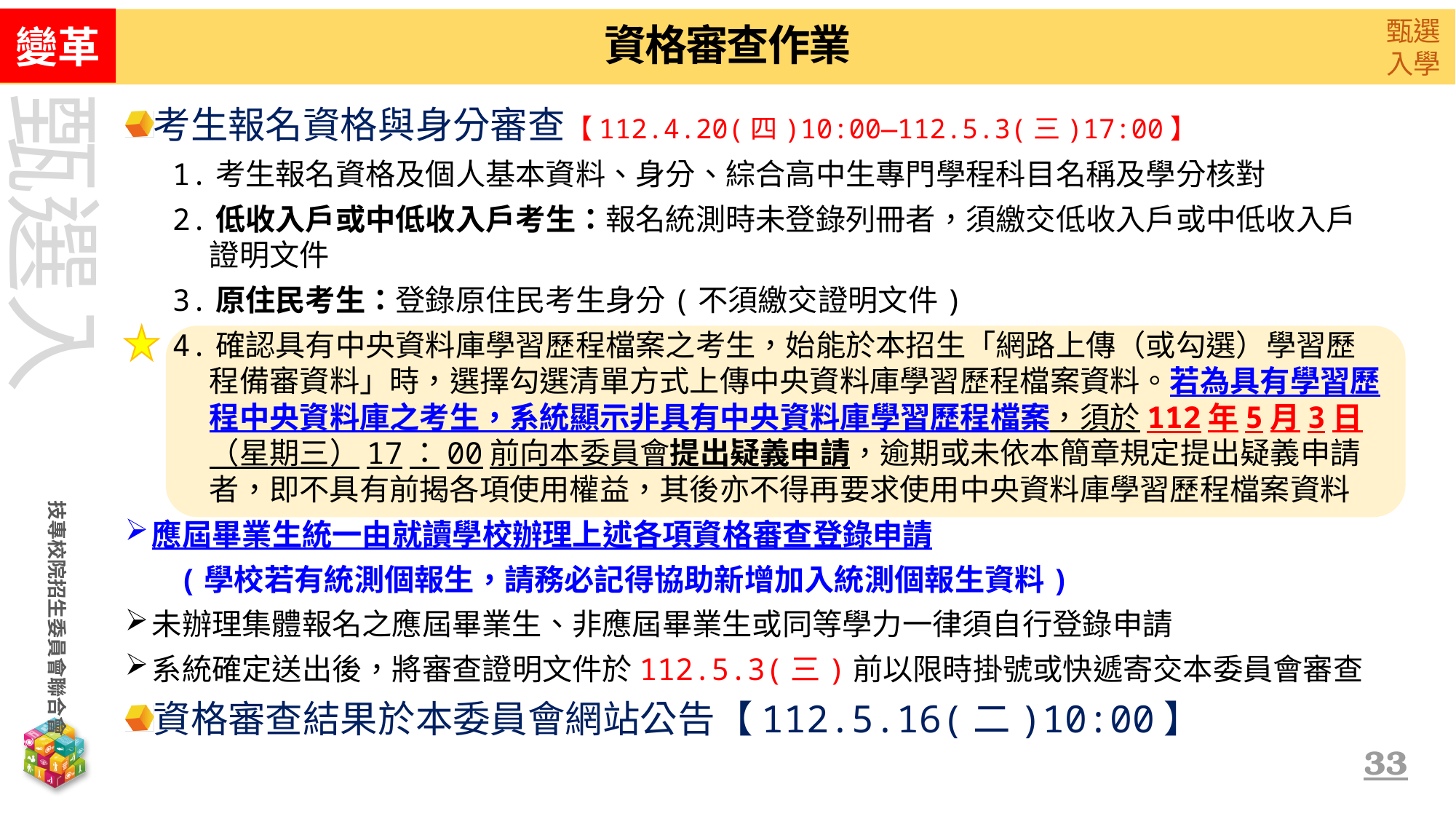

資格審查作業
變革
考生報名資格與身分審查【112.4.20(四)10:00—112.5.3(三)17:00】
1.考生報名資格及個人基本資料、身分、綜合高中生專門學程科目名稱及學分核對
2.低收入戶或中低收入戶考生：報名統測時未登錄列冊者，須繳交低收入戶或中低收入戶證明文件
3.原住民考生：登錄原住民考生身分(不須繳交證明文件)
4.確認具有中央資料庫學習歷程檔案之考生，始能於本招生「網路上傳（或勾選）學習歷程備審資料」時，選擇勾選清單方式上傳中央資料庫學習歷程檔案資料。若為具有學習歷程中央資料庫之考生，系統顯示非具有中央資料庫學習歷程檔案，須於112年5月3日（星期三）17：00前向本委員會提出疑義申請，逾期或未依本簡章規定提出疑義申請者，即不具有前揭各項使用權益，其後亦不得再要求使用中央資料庫學習歷程檔案資料
應屆畢業生統一由就讀學校辦理上述各項資格審查登錄申請
   (學校若有統測個報生，請務必記得協助新增加入統測個報生資料)
未辦理集體報名之應屆畢業生、非應屆畢業生或同等學力一律須自行登錄申請
系統確定送出後，將審查證明文件於112.5.3(三)前以限時掛號或快遞寄交本委員會審查
資格審查結果於本委員會網站公告【112.5.16(二)10:00】

33